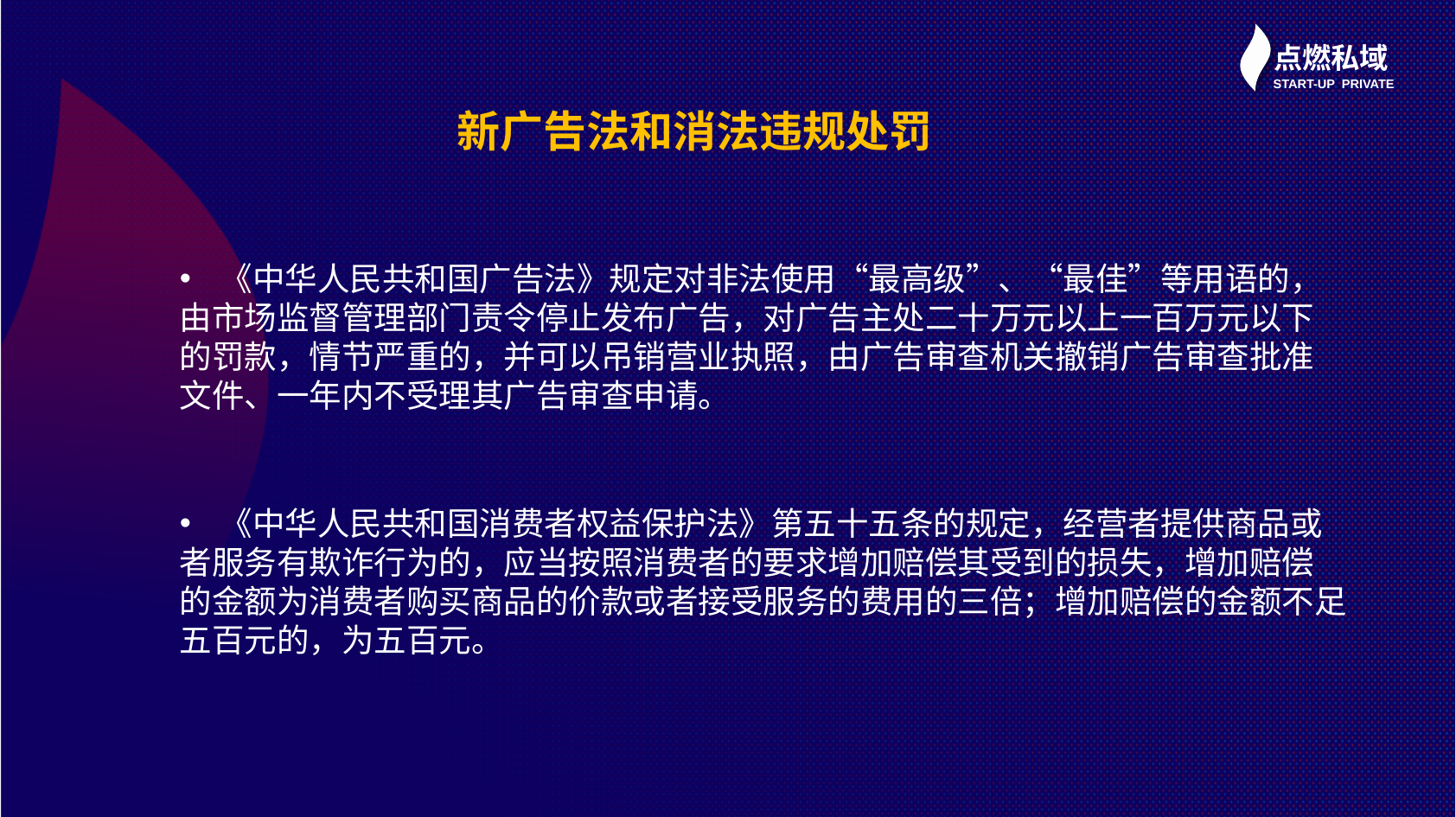

新广告法和消法违规处罚
《中华人民共和国广告法》规定对非法使用“最高级”、“最佳”等用语的，
由市场监督管理部门责令停止发布广告，对广告主处二十万元以上一百万元以下
的罚款，情节严重的，并可以吊销营业执照，由广告审查机关撤销广告审查批准
文件、一年内不受理其广告审查申请。
《中华人民共和国消费者权益保护法》第五十五条的规定，经营者提供商品或
者服务有欺诈行为的，应当按照消费者的要求增加赔偿其受到的损失，增加赔偿
的金额为消费者购买商品的价款或者接受服务的费用的三倍；增加赔偿的金额不足
五百元的，为五百元。